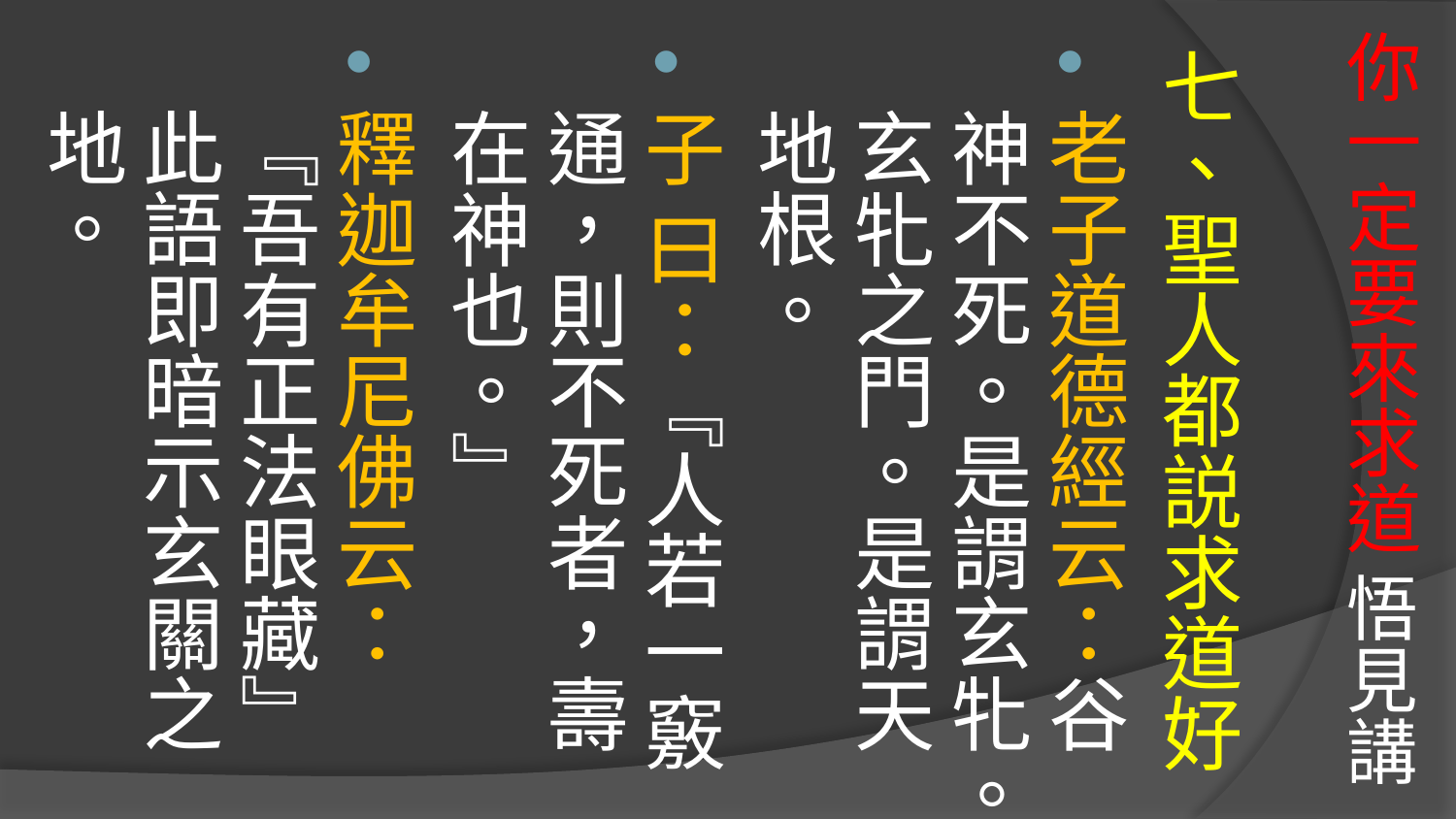

# 你一定要來求道 悟見講
七、聖人都説求道好
老子道德經云：谷神不死。是謂玄牝。玄牝之門。是謂天地根。
子 曰：『人若一竅通，則不死者，壽在神也。』
釋迦牟尼佛云：『吾有正法眼藏』此語即暗示玄關之地。